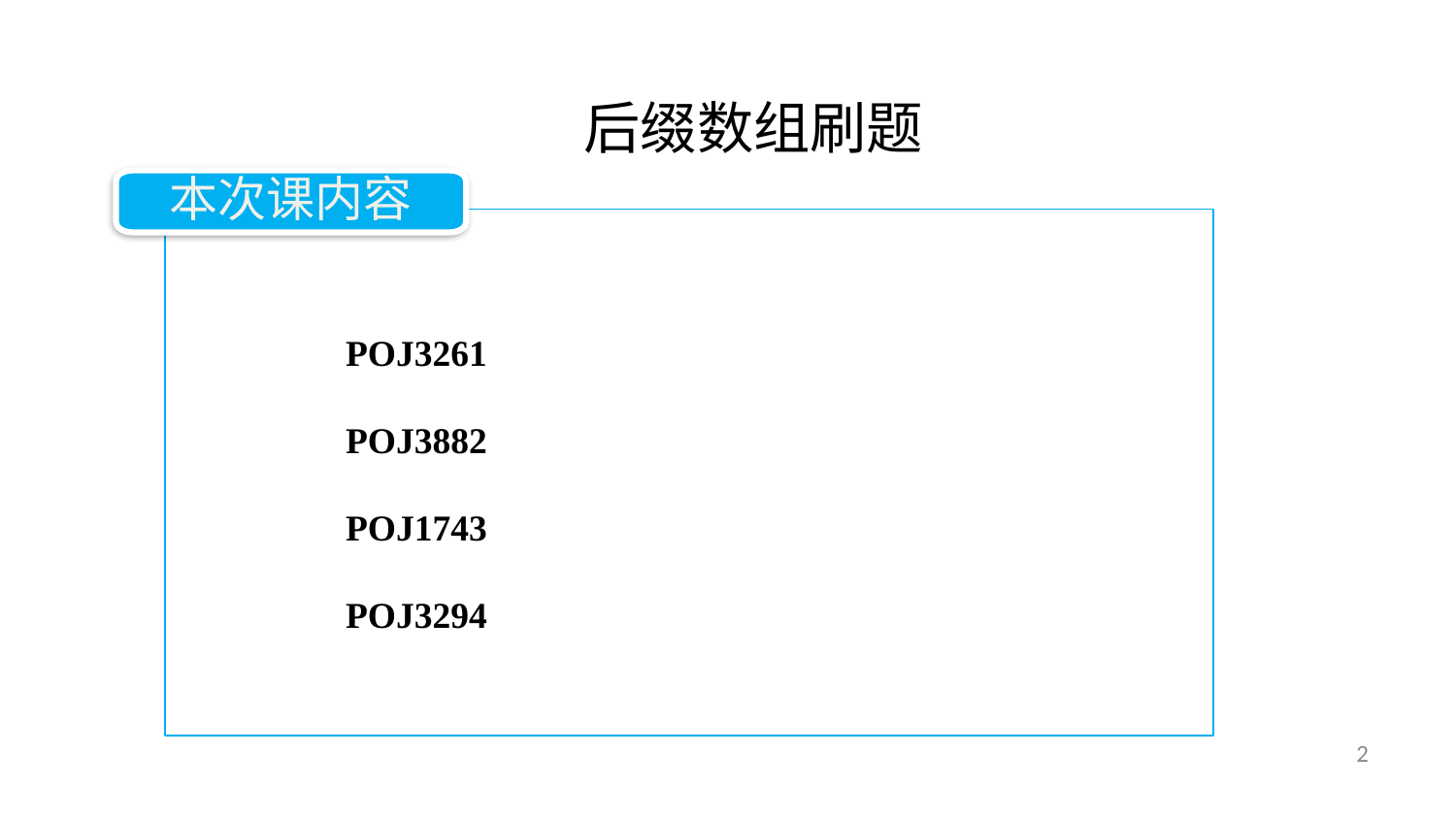

后缀数组刷题
本次课内容

POJ3261
POJ3882
POJ1743
POJ3294
2